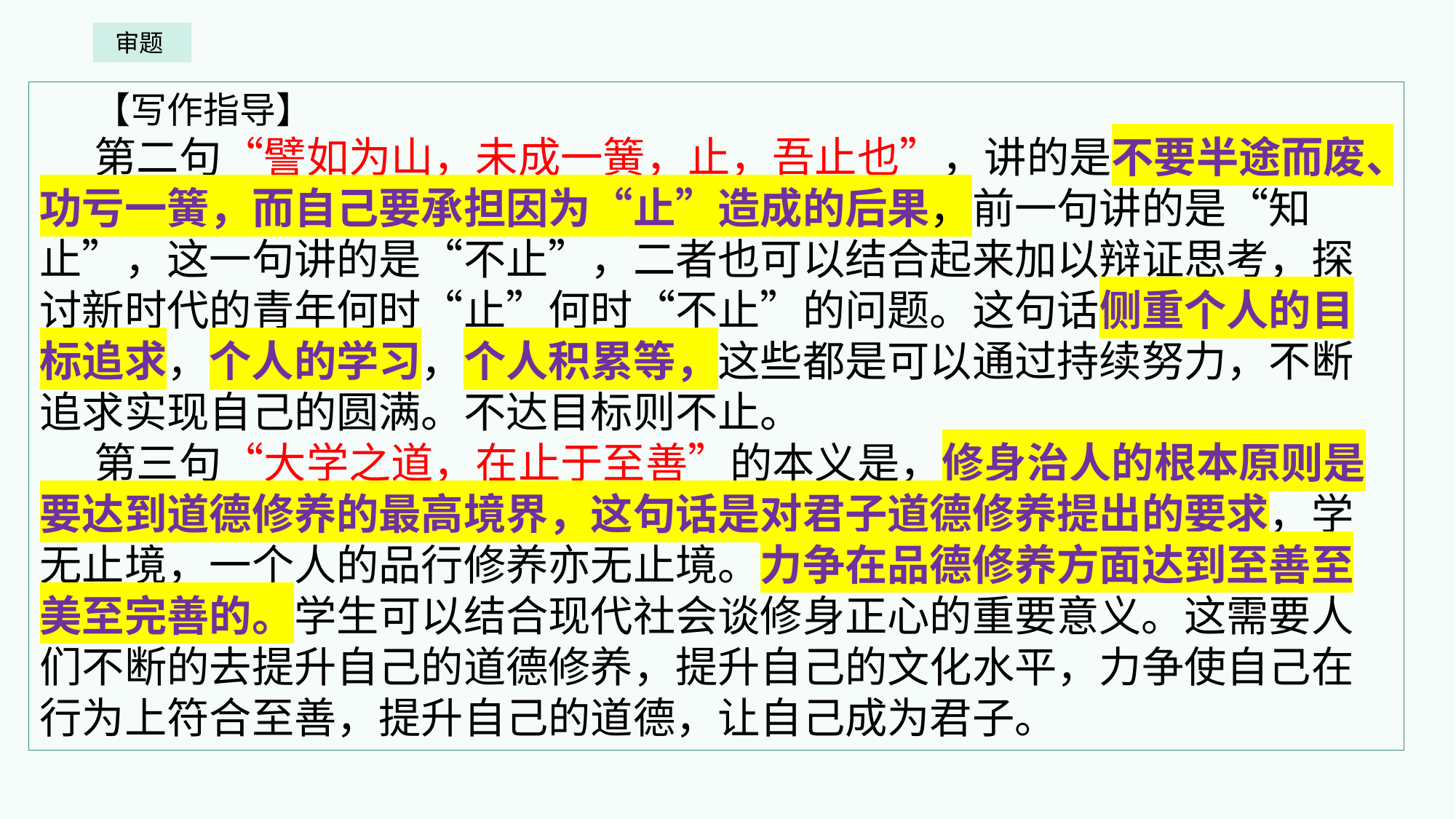

审题
【写作指导】
第二句“譬如为山，未成一簧，止，吾止也”，讲的是不要半途而废、功亏一簧，而自己要承担因为“止”造成的后果，前一句讲的是“知止”，这一句讲的是“不止”，二者也可以结合起来加以辩证思考，探讨新时代的青年何时“止”何时“不止”的问题。这句话侧重个人的目标追求，个人的学习，个人积累等，这些都是可以通过持续努力，不断追求实现自己的圆满。不达目标则不止。
第三句“大学之道，在止于至善”的本义是，修身治人的根本原则是要达到道德修养的最高境界，这句话是对君子道德修养提出的要求，学无止境，一个人的品行修养亦无止境。力争在品德修养方面达到至善至美至完善的。学生可以结合现代社会谈修身正心的重要意义。这需要人们不断的去提升自己的道德修养，提升自己的文化水平，力争使自己在行为上符合至善，提升自己的道德，让自己成为君子。